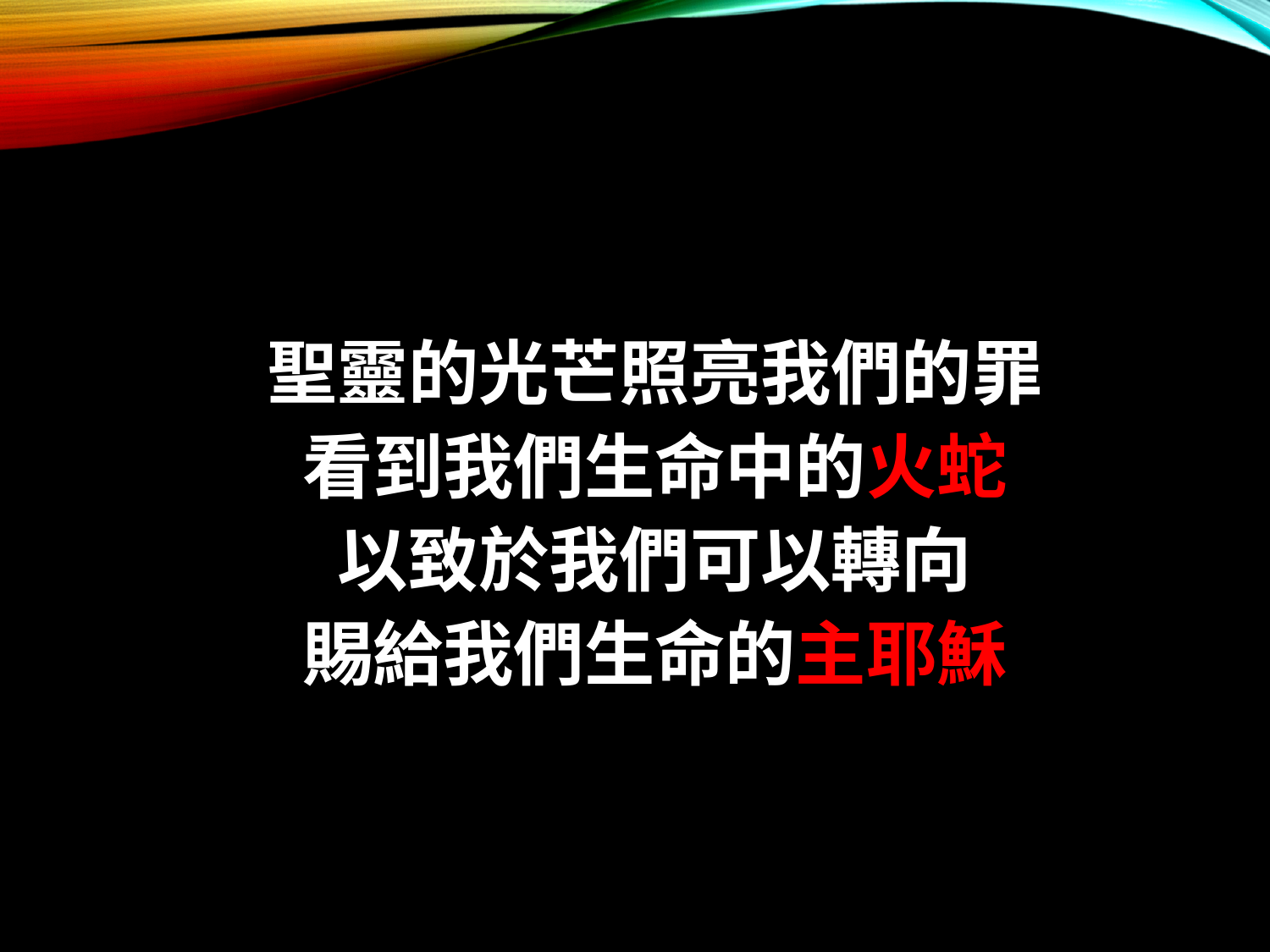

聖靈的光芒照亮我們的罪
看到我們生命中的火蛇
以致於我們可以轉向
賜給我們生命的主耶穌